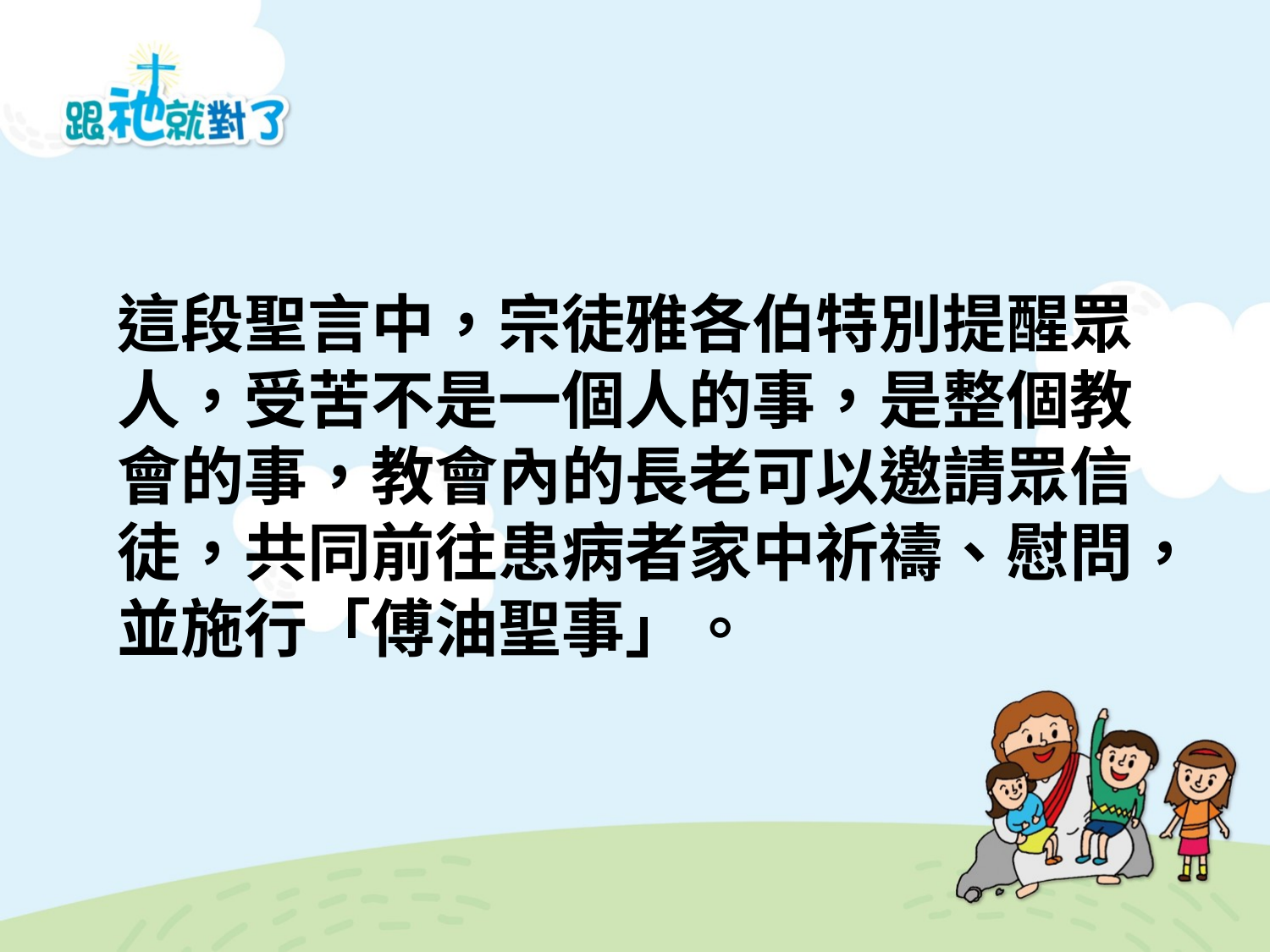

這段聖言中，宗徒雅各伯特別提醒眾人，受苦不是一個人的事，是整個教會的事，教會內的長老可以邀請眾信徒，共同前往患病者家中祈禱、慰問，並施行「傅油聖事」。